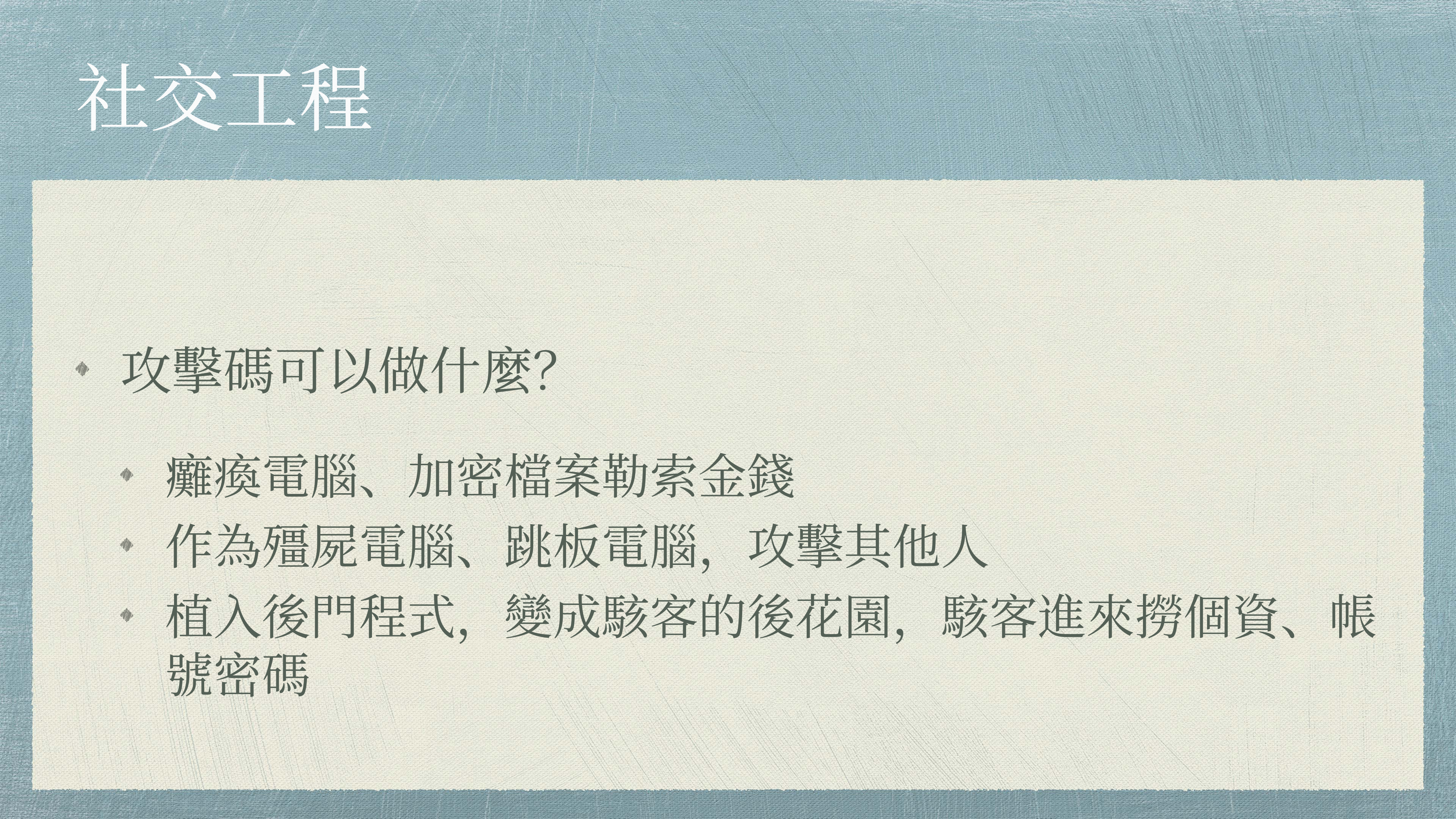

# 社交工程
攻擊碼可以做什麼？
癱瘓電腦、加密檔案勒索金錢
作為殭屍電腦、跳板電腦，攻擊其他人
植入後門程式，變成駭客的後花園，駭客進來撈個資、帳號密碼